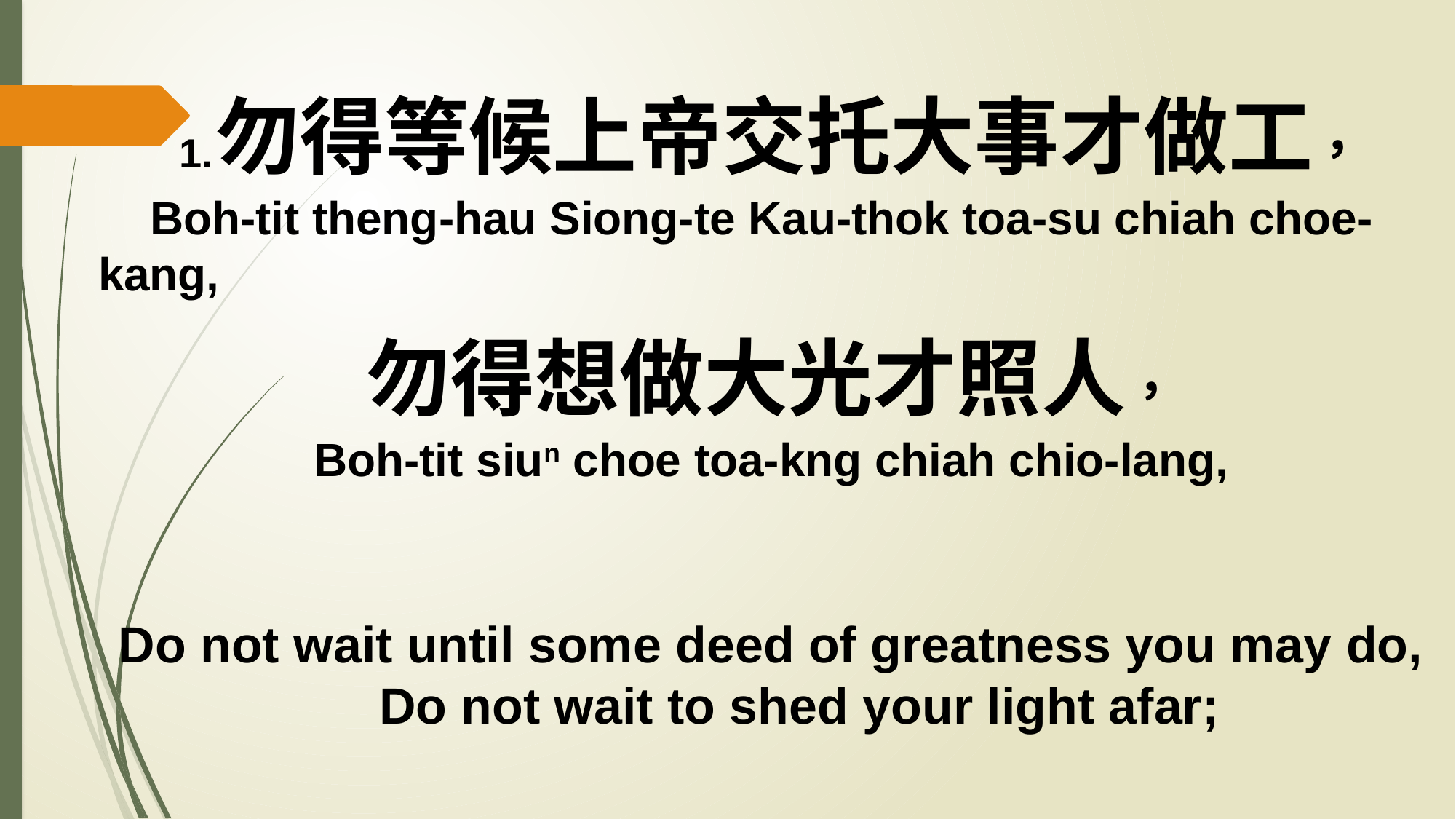

1.勿得等候上帝交托大事才做工，
    Boh-tit theng-hau Siong-te Kau-thok toa-su chiah choe-kang,

勿得想做大光才照人，
Boh-tit siun choe toa-kng chiah chio-lang,

Do not wait until some deed of greatness you may do,
    Do not wait to shed your light afar;